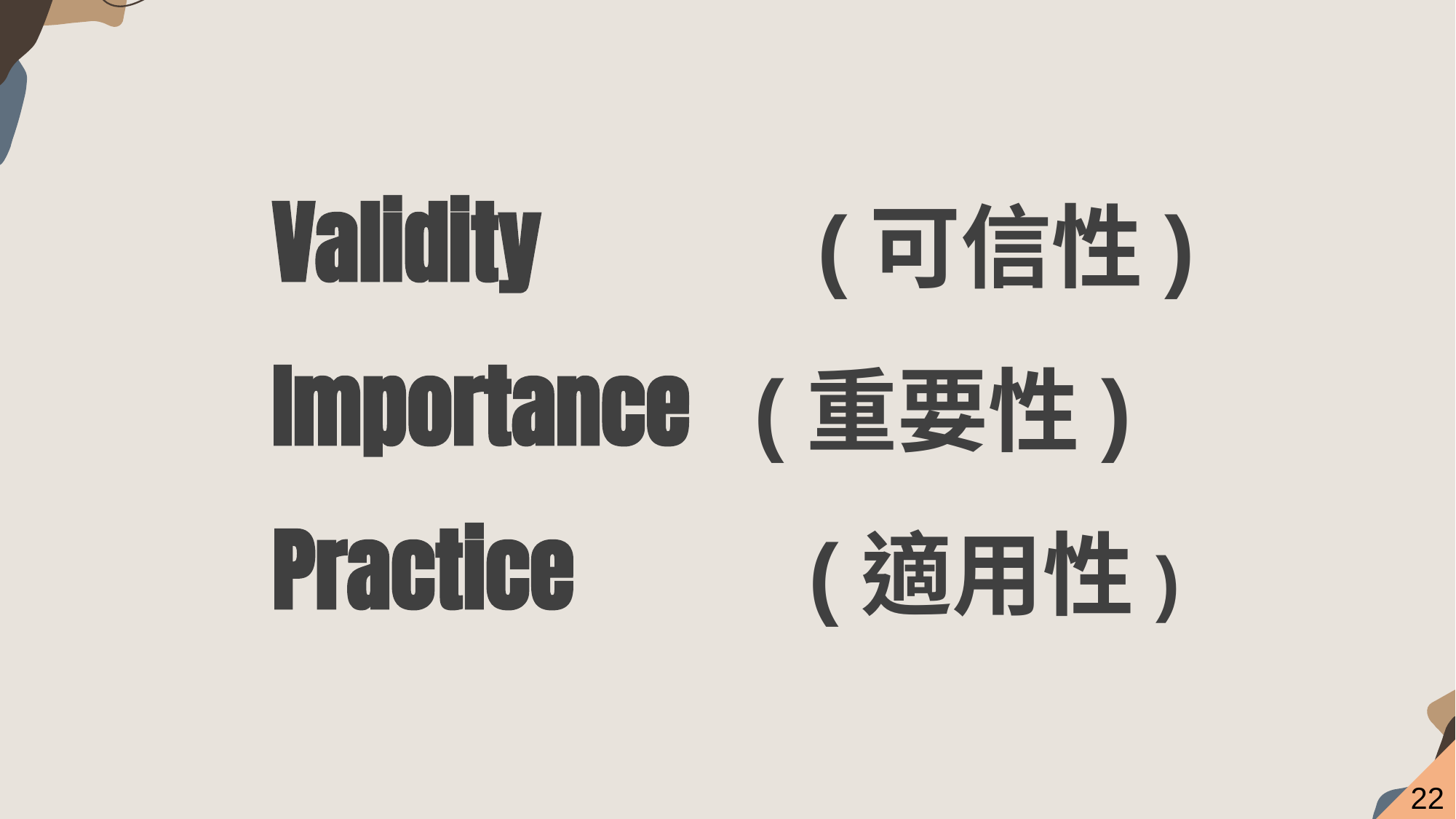

Validity             (可信性)
Importance   (重要性)
Practice           (適用性)

22